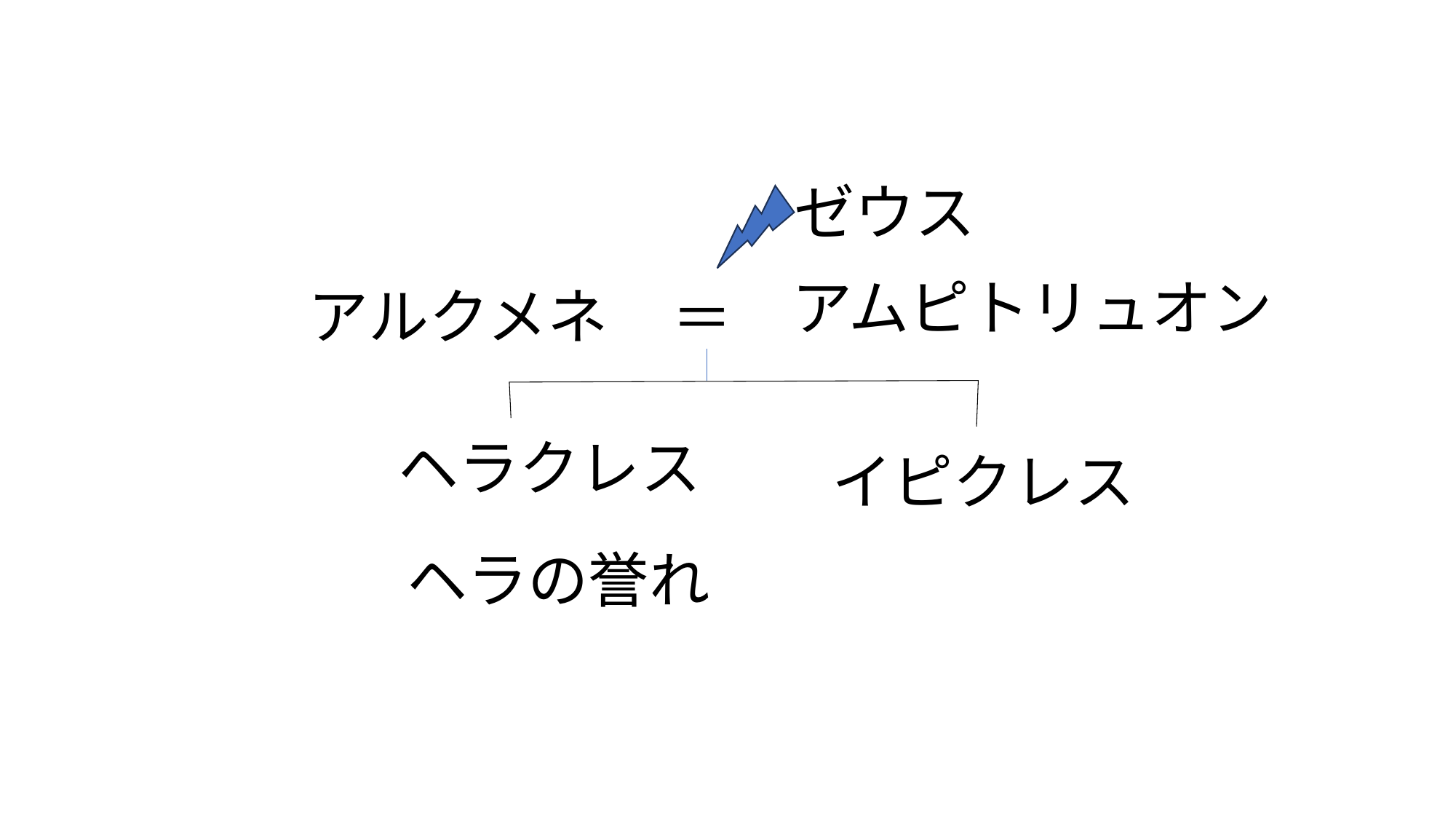

ゼウス

アムピトリュオン
アルクメネ
＝

ヘラクレス
イピクレス
ヘラの誉れ